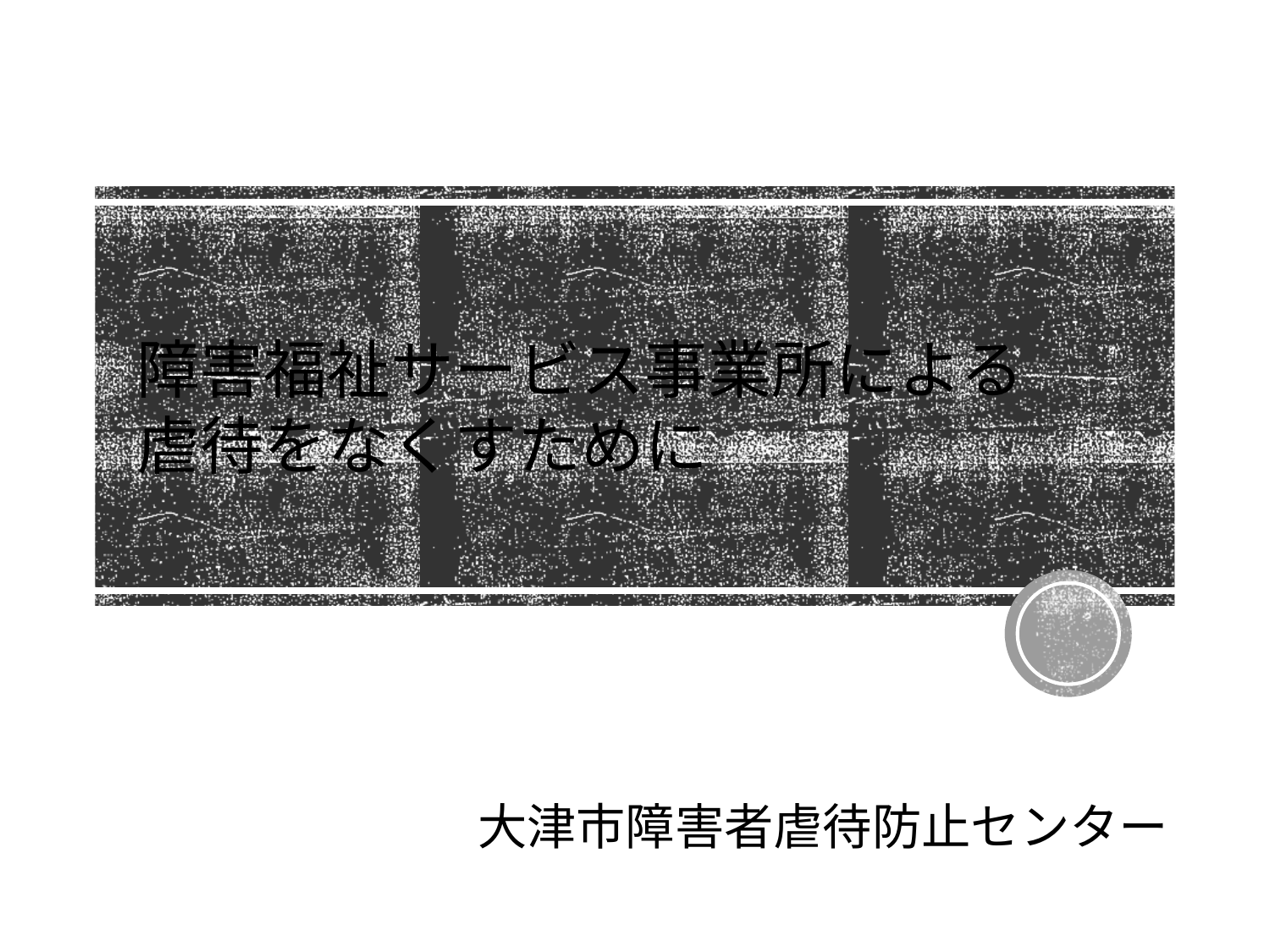

#
 障害福祉サービス事業所による
 虐待をなくすために
大津市障害者虐待防止センター